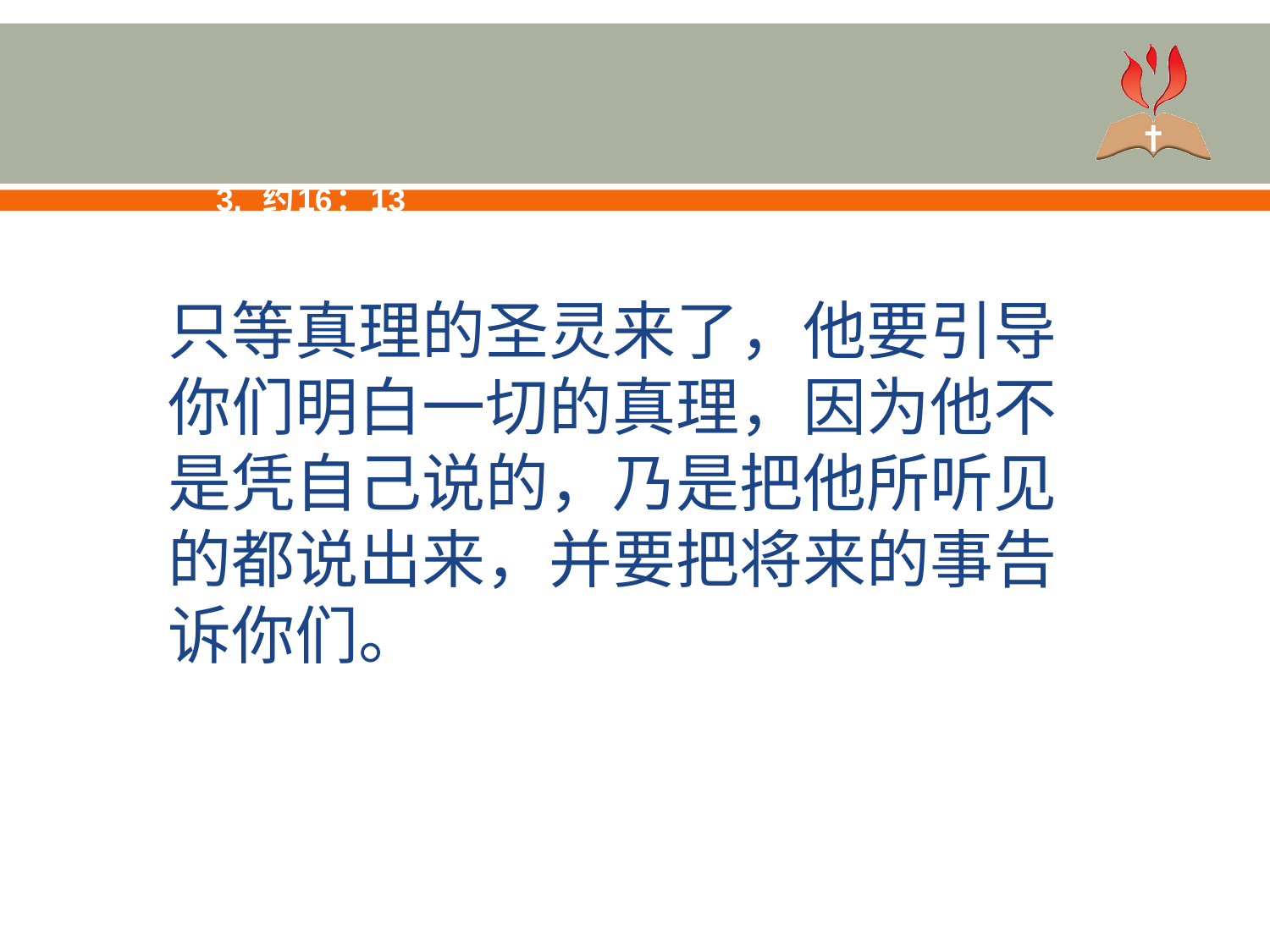

3.  约16：13
只等真理的圣灵来了，他要引导你们明白一切的真理，因为他不是凭自己说的，乃是把他所听见的都说出来，并要把将来的事告诉你们。